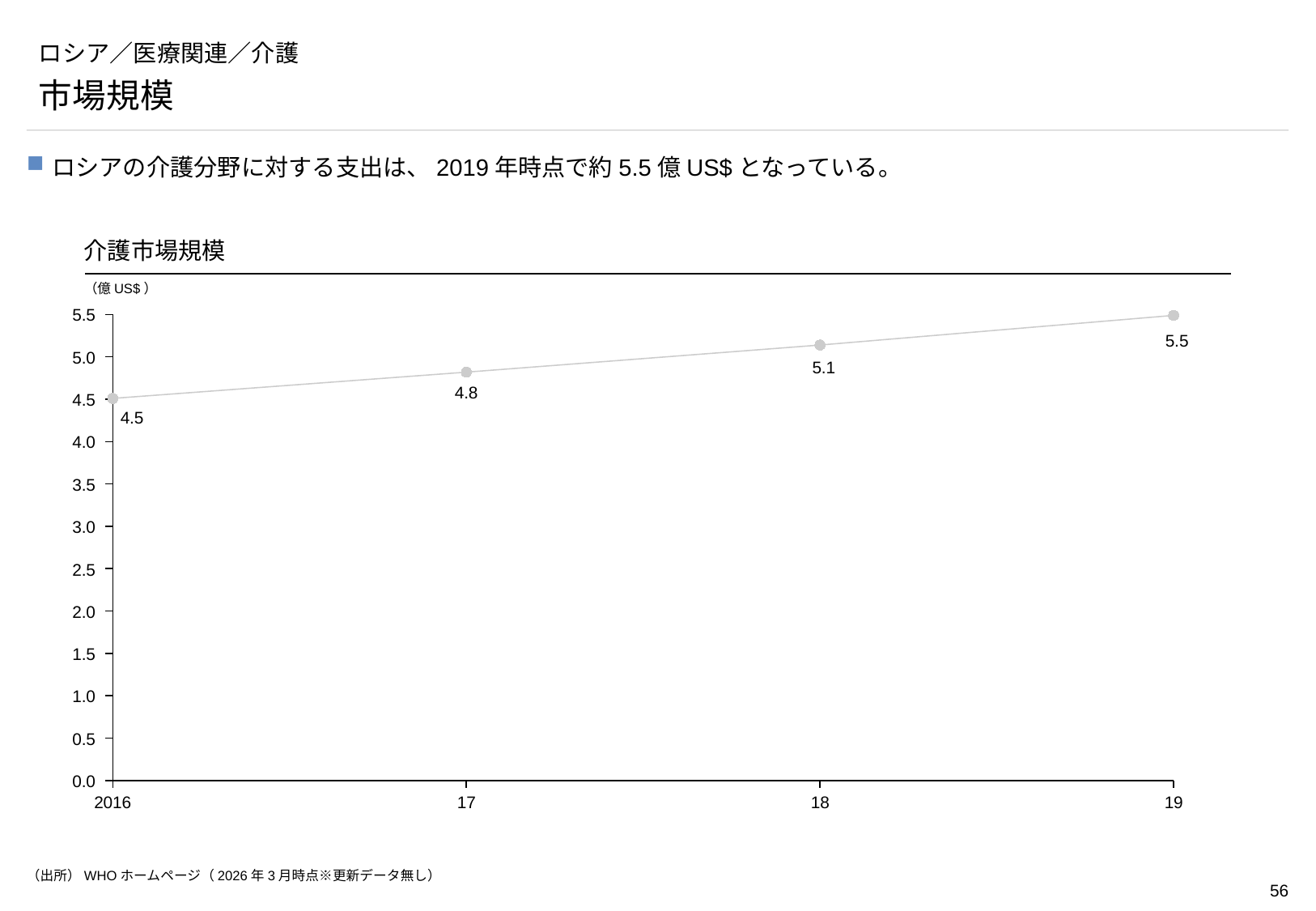

# ロシア／医療関連／介護
市場規模
ロシアの介護分野に対する支出は、2019年時点で約5.5億US$となっている。
介護市場規模
（億US$）

### Chart

| Category |  |
|---|---|
5.5
5.5
5.0
5.1
4.8
4.5
4.5
4.0
3.5
3.0
2.5
2.0
1.5
1.0
0.5
0.0
2016
17
18
19
（出所）WHOホームページ（2026年3月時点※更新データ無し）